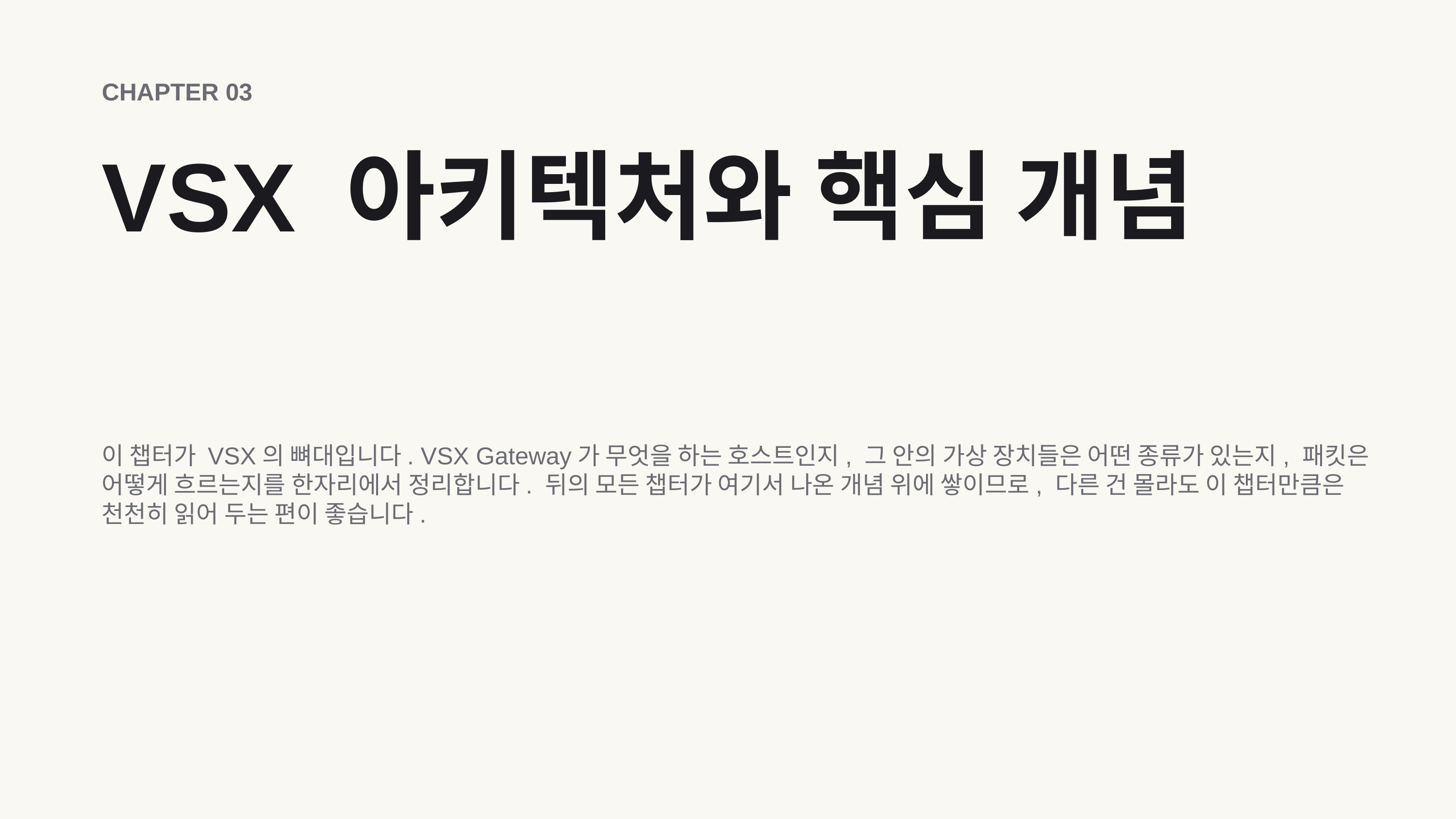

CHAPTER 03
VSX 아키텍처와 핵심 개념
이 챕터가 VSX의 뼈대입니다. VSX Gateway가 무엇을 하는 호스트인지, 그 안의 가상 장치들은 어떤 종류가 있는지, 패킷은 어떻게 흐르는지를 한자리에서 정리합니다. 뒤의 모든 챕터가 여기서 나온 개념 위에 쌓이므로, 다른 건 몰라도 이 챕터만큼은 천천히 읽어 두는 편이 좋습니다.